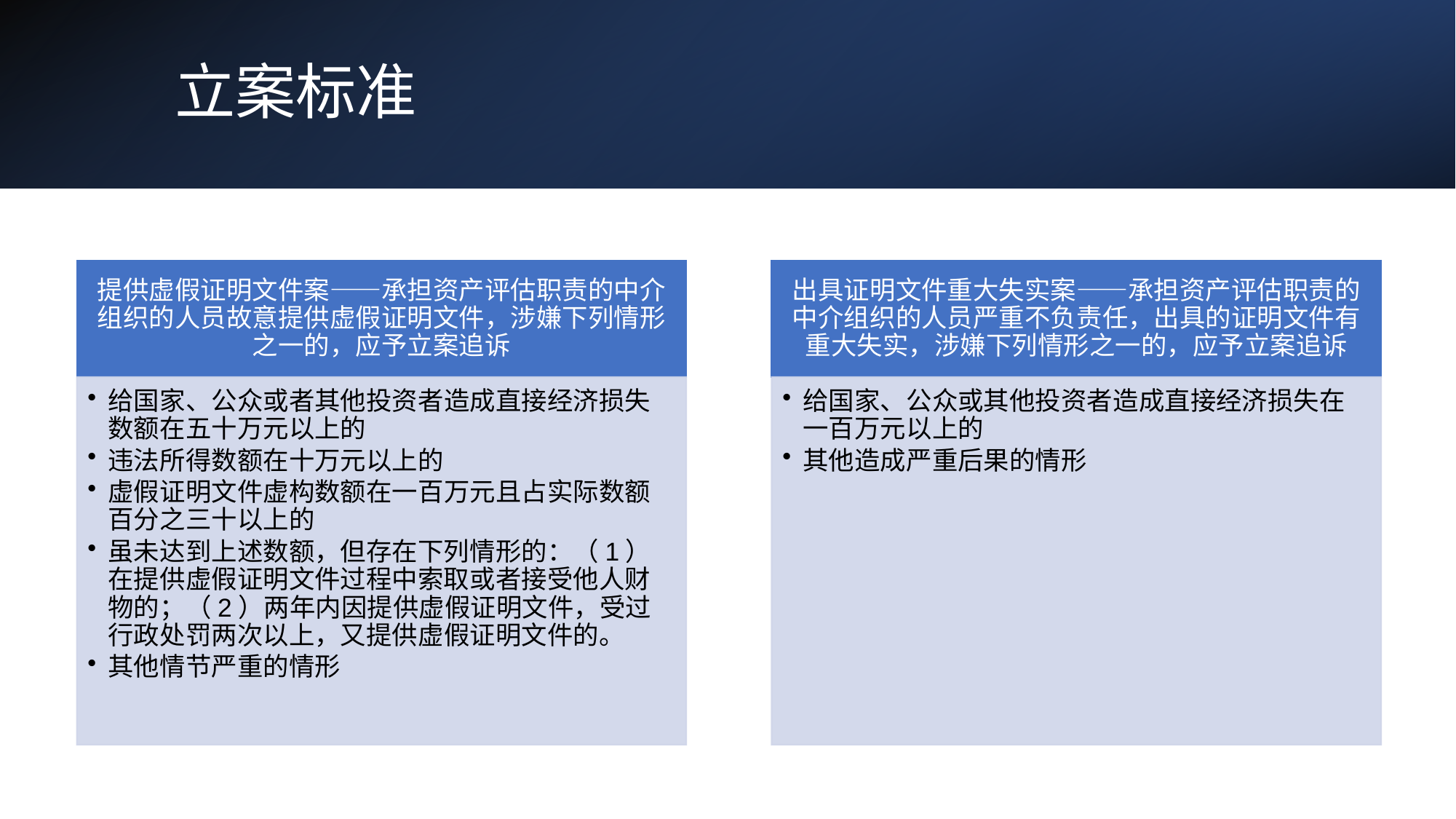

# 立案标准
提供虚假证明文件案——承担资产评估职责的中介组织的人员故意提供虚假证明文件，涉嫌下列情形之一的，应予立案追诉
给国家、公众或者其他投资者造成直接经济损失数额在五十万元以上的
违法所得数额在十万元以上的
虚假证明文件虚构数额在一百万元且占实际数额百分之三十以上的
虽未达到上述数额，但存在下列情形的：（1）在提供虚假证明文件过程中索取或者接受他人财物的；（2）两年内因提供虚假证明文件，受过行政处罚两次以上，又提供虚假证明文件的。
其他情节严重的情形
出具证明文件重大失实案——承担资产评估职责的中介组织的人员严重不负责任，出具的证明文件有重大失实，涉嫌下列情形之一的，应予立案追诉
给国家、公众或其他投资者造成直接经济损失在一百万元以上的
其他造成严重后果的情形